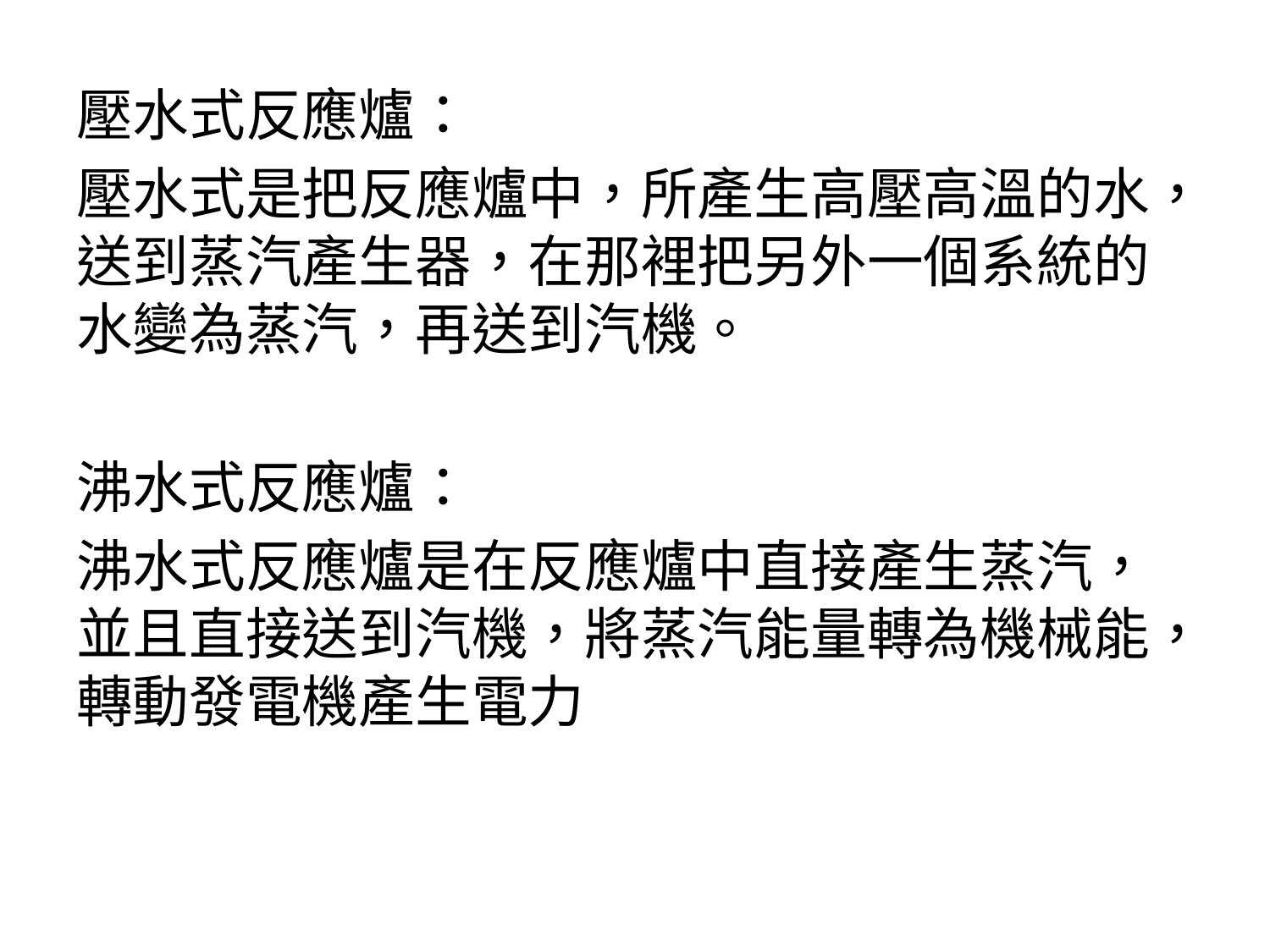

#
壓水式反應爐：
壓水式是把反應爐中，所產生高壓高溫的水，送到蒸汽產生器，在那裡把另外一個系統的水變為蒸汽，再送到汽機。

沸水式反應爐：
沸水式反應爐是在反應爐中直接產生蒸汽，並且直接送到汽機，將蒸汽能量轉為機械能，轉動發電機產生電力